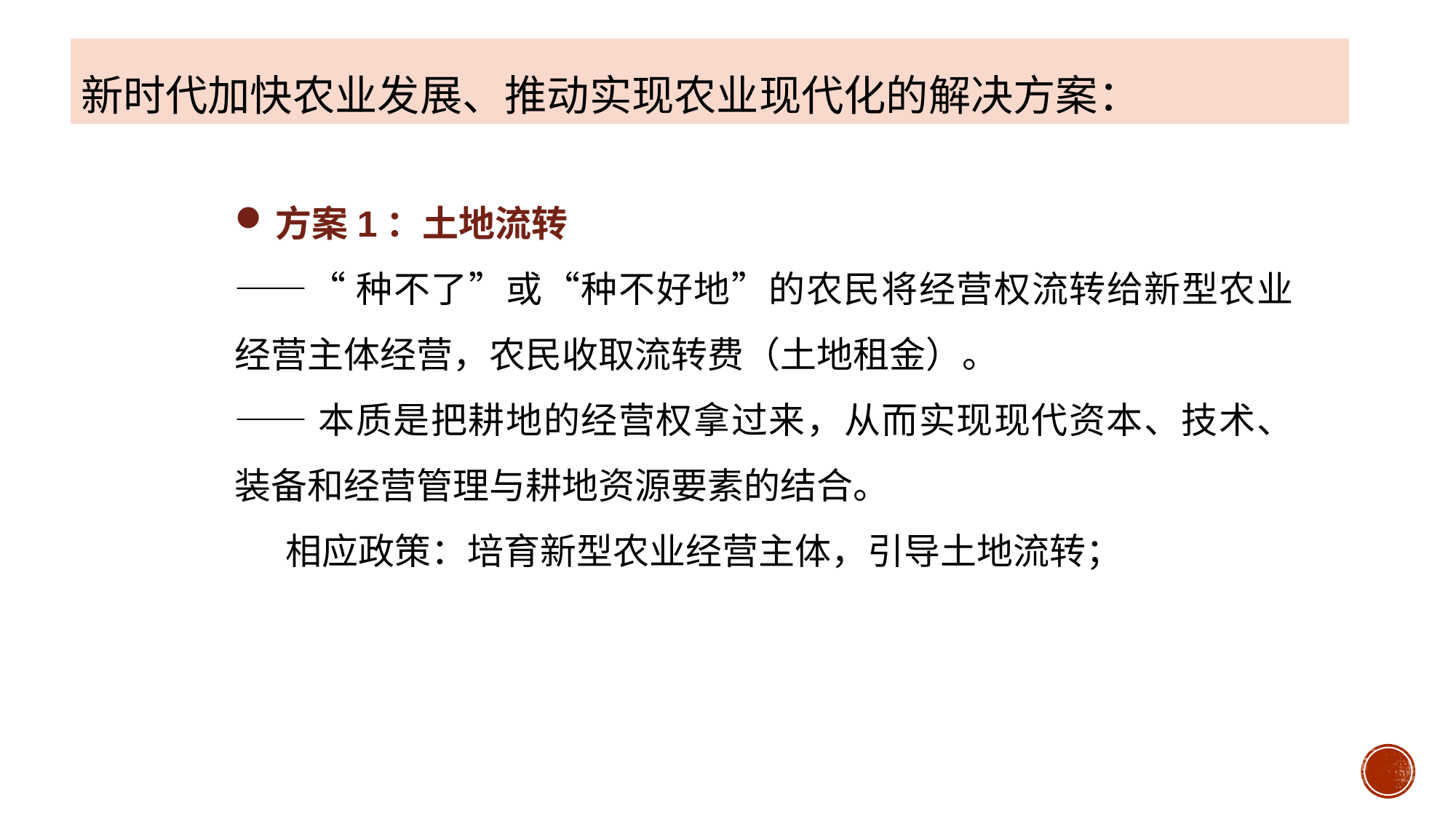

新时代加快农业发展、推动实现农业现代化的解决方案：
方案1：土地流转
——“种不了”或“种不好地”的农民将经营权流转给新型农业经营主体经营，农民收取流转费（土地租金）。
——本质是把耕地的经营权拿过来，从而实现现代资本、技术、装备和经营管理与耕地资源要素的结合。
      相应政策：培育新型农业经营主体，引导土地流转；